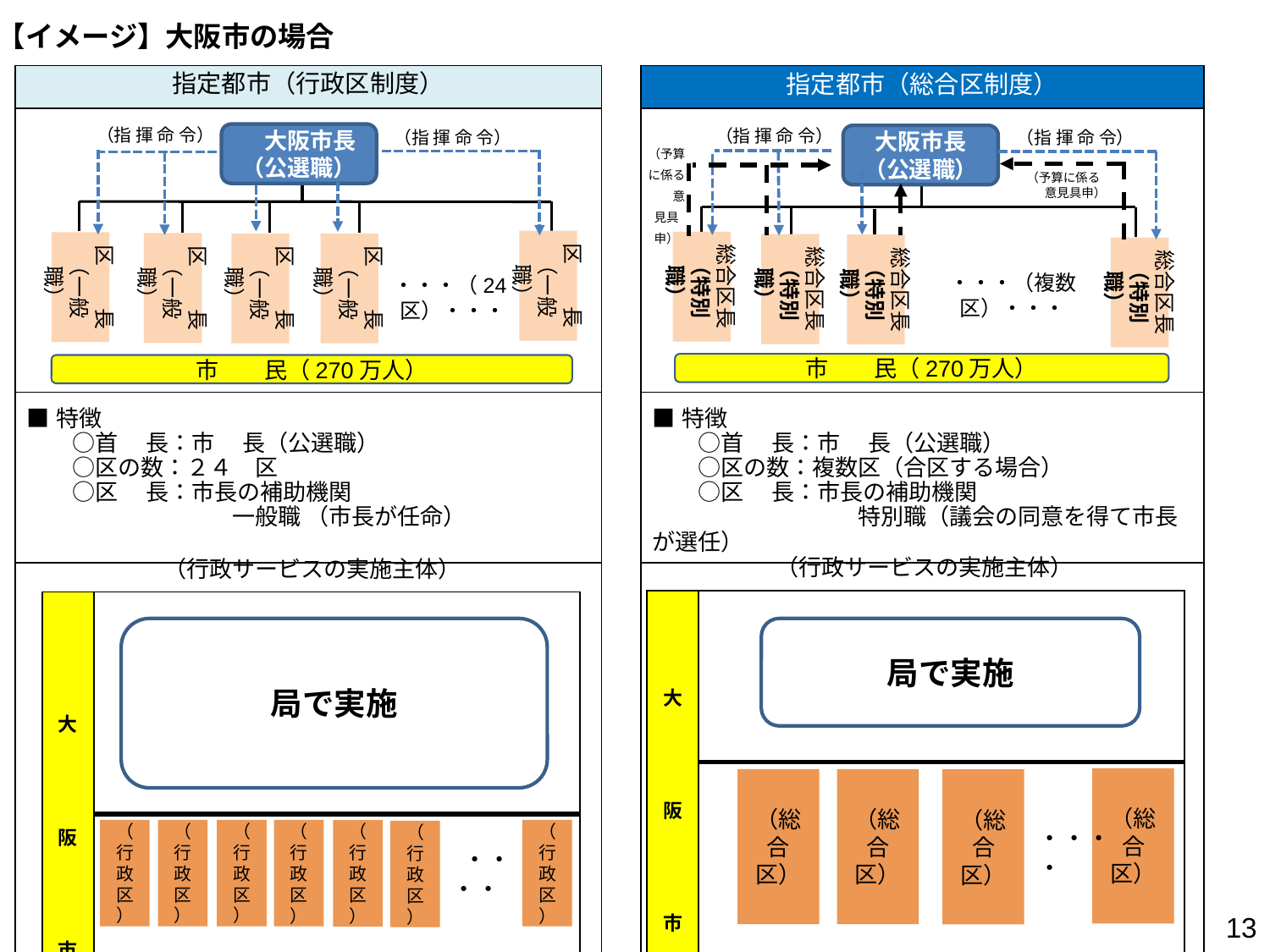

【イメージ】大阪市の場合
| 指定都市（行政区制度） |  | 指定都市（総合区制度） |
| --- | --- | --- |
|  |  |  |
| ■特徴 　　○首　 長：市　 長（公選職） 　　○区の数：２４　区 　　○区 　長：市長の補助機関 　　　　　　　　　一般職 （市長が任命） |  | ■特徴 　　○首　 長：市　 長（公選職） 　　○区の数：複数区（合区する場合） 　　○区　 長：市長の補助機関 　　　　　　　　　特別職（議会の同意を得て市長が選任） |
|  |  |  |
（予算に係る
　　意見具申）
（指 揮 命 令）
（指 揮 命 令）
（指 揮 命 令）
（指 揮 命 令）
　大阪市長
（公選職）
大阪市長
（公選職）
（予算に係る
　　意見具申）
区　　長
（一般職）
総合区長
（特別職）
区　　長
（一般職）
区　　長
（一般職）
区　　長
（一般職）
区　　長
（一般職）
総合区長
（特別職）
総合区長
（特別職）
総合区長
（特別職）
・・・（複数区）・・・
・・・（24区）・・・
市　　民（270万人）
市　　民（270万人）
（行政サービスの実施主体）
（行政サービスの実施主体）
| 大　　　阪　　　市 |  |
| --- | --- |
|  |  |
| 大　　　阪　　　市 |  |
| --- | --- |
|  |  |
局で実施
局で実施

 ・・・・

（総合区）
（総合区）
（総合区）
（総合区）
・・・・

（行政区）
（行政区）
（行政区）
（行政区）
（行政区）
（行政区）
（行政区）
13